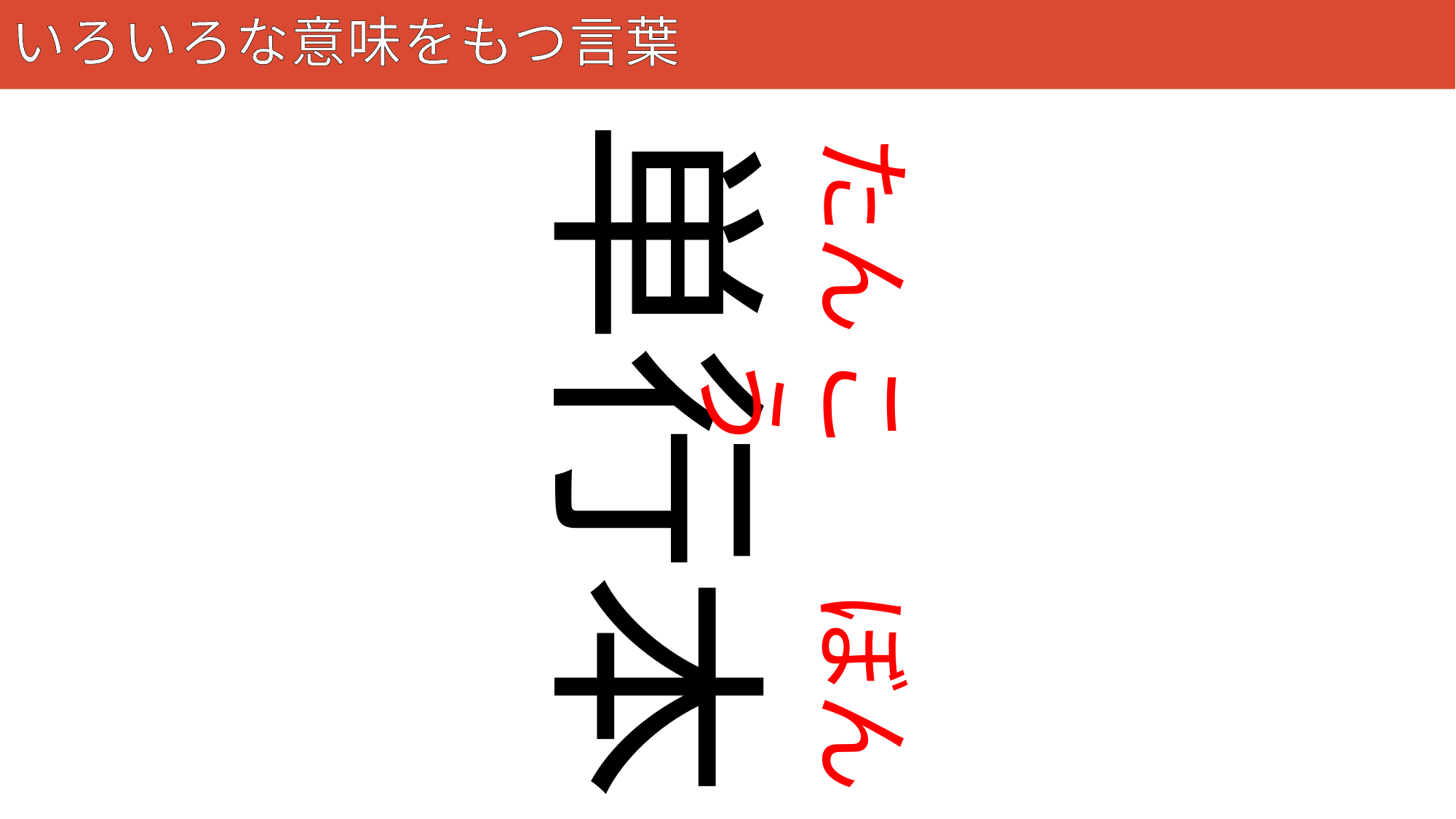

# いろいろな意味をもつ言葉
130
単行本
たん
こう
ぼん